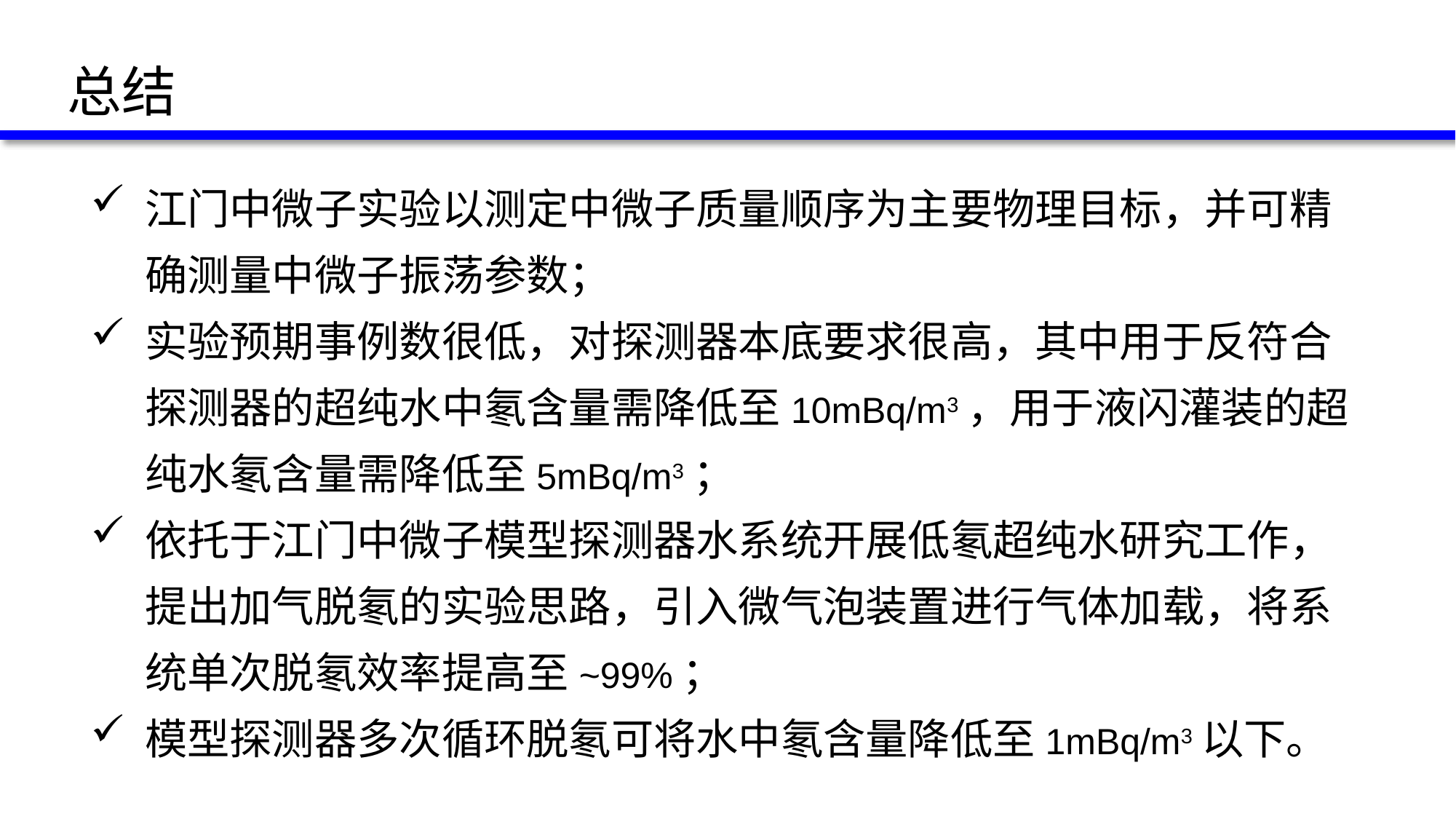

总结

江门中微子实验以测定中微子质量顺序为主要物理目标，并可精确测量中微子振荡参数；
实验预期事例数很低，对探测器本底要求很高，其中用于反符合探测器的超纯水中氡含量需降低至10mBq/m3，用于液闪灌装的超纯水氡含量需降低至5mBq/m3；
依托于江门中微子模型探测器水系统开展低氡超纯水研究工作，提出加气脱氡的实验思路，引入微气泡装置进行气体加载，将系统单次脱氡效率提高至~99%；
模型探测器多次循环脱氡可将水中氡含量降低至1mBq/m3以下。